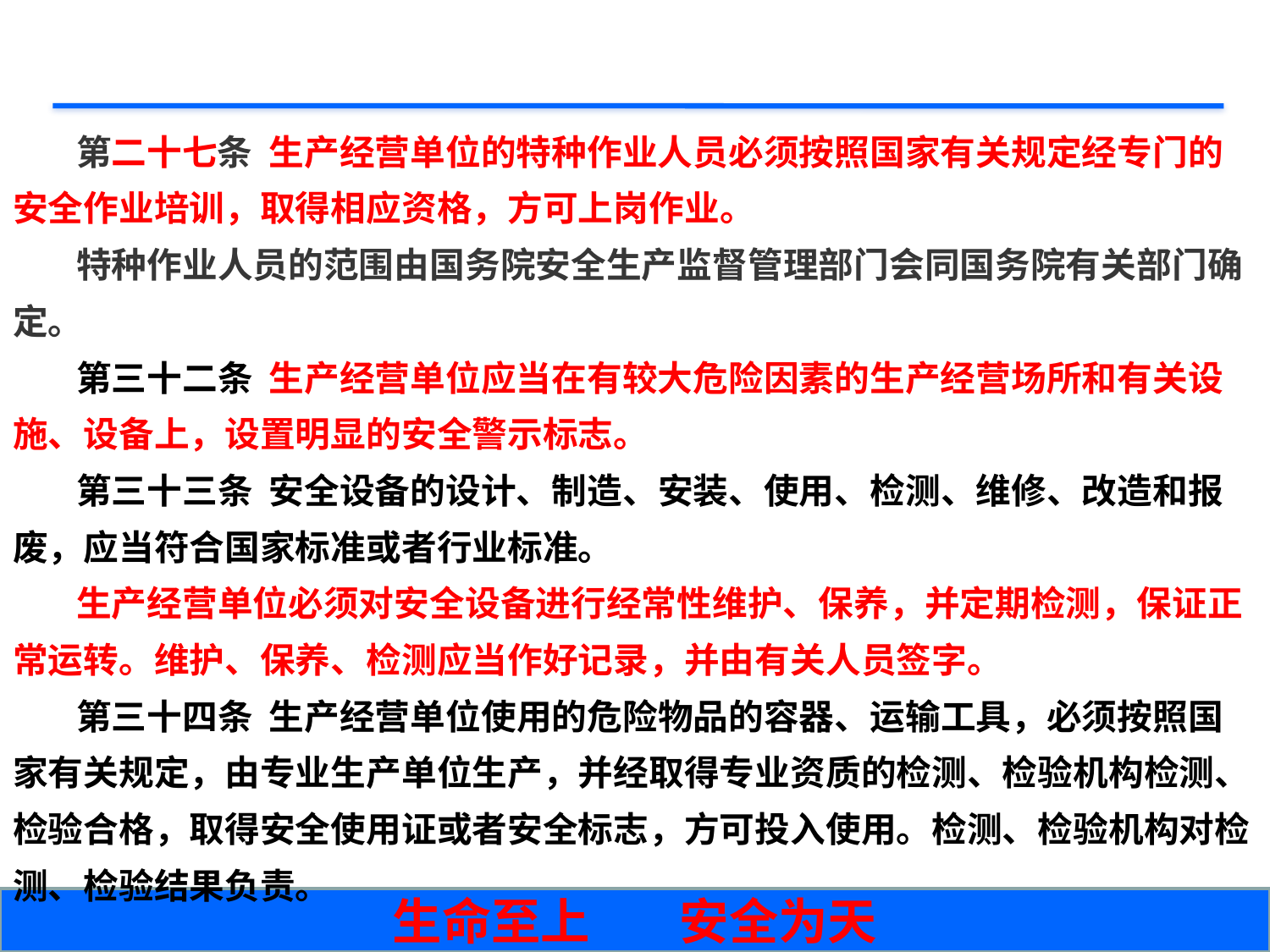

第二十七条  生产经营单位的特种作业人员必须按照国家有关规定经专门的安全作业培训，取得相应资格，方可上岗作业。
特种作业人员的范围由国务院安全生产监督管理部门会同国务院有关部门确定。
第三十二条  生产经营单位应当在有较大危险因素的生产经营场所和有关设施、设备上，设置明显的安全警示标志。
第三十三条  安全设备的设计、制造、安装、使用、检测、维修、改造和报废，应当符合国家标准或者行业标准。
生产经营单位必须对安全设备进行经常性维护、保养，并定期检测，保证正常运转。维护、保养、检测应当作好记录，并由有关人员签字。
第三十四条  生产经营单位使用的危险物品的容器、运输工具，必须按照国家有关规定，由专业生产单位生产，并经取得专业资质的检测、检验机构检测、检验合格，取得安全使用证或者安全标志，方可投入使用。检测、检验机构对检测、检验结果负责。